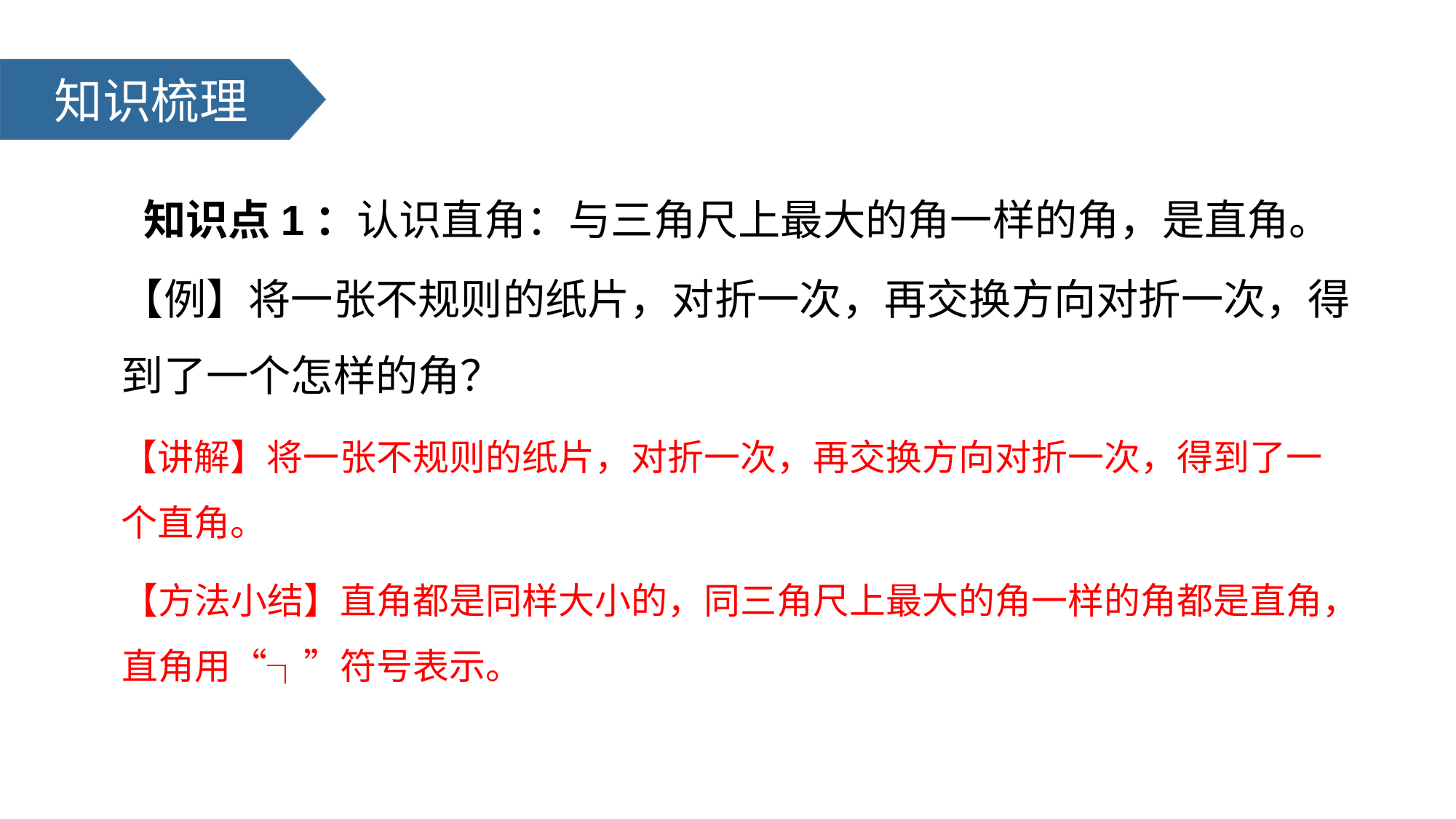

知识梳理
知识点1：认识直角：与三角尺上最大的角一样的角，是直角。
【例】将一张不规则的纸片，对折一次，再交换方向对折一次，得到了一个怎样的角？
【讲解】将一张不规则的纸片，对折一次，再交换方向对折一次，得到了一个直角。
【方法小结】直角都是同样大小的，同三角尺上最大的角一样的角都是直角，直角用“┐”符号表示。